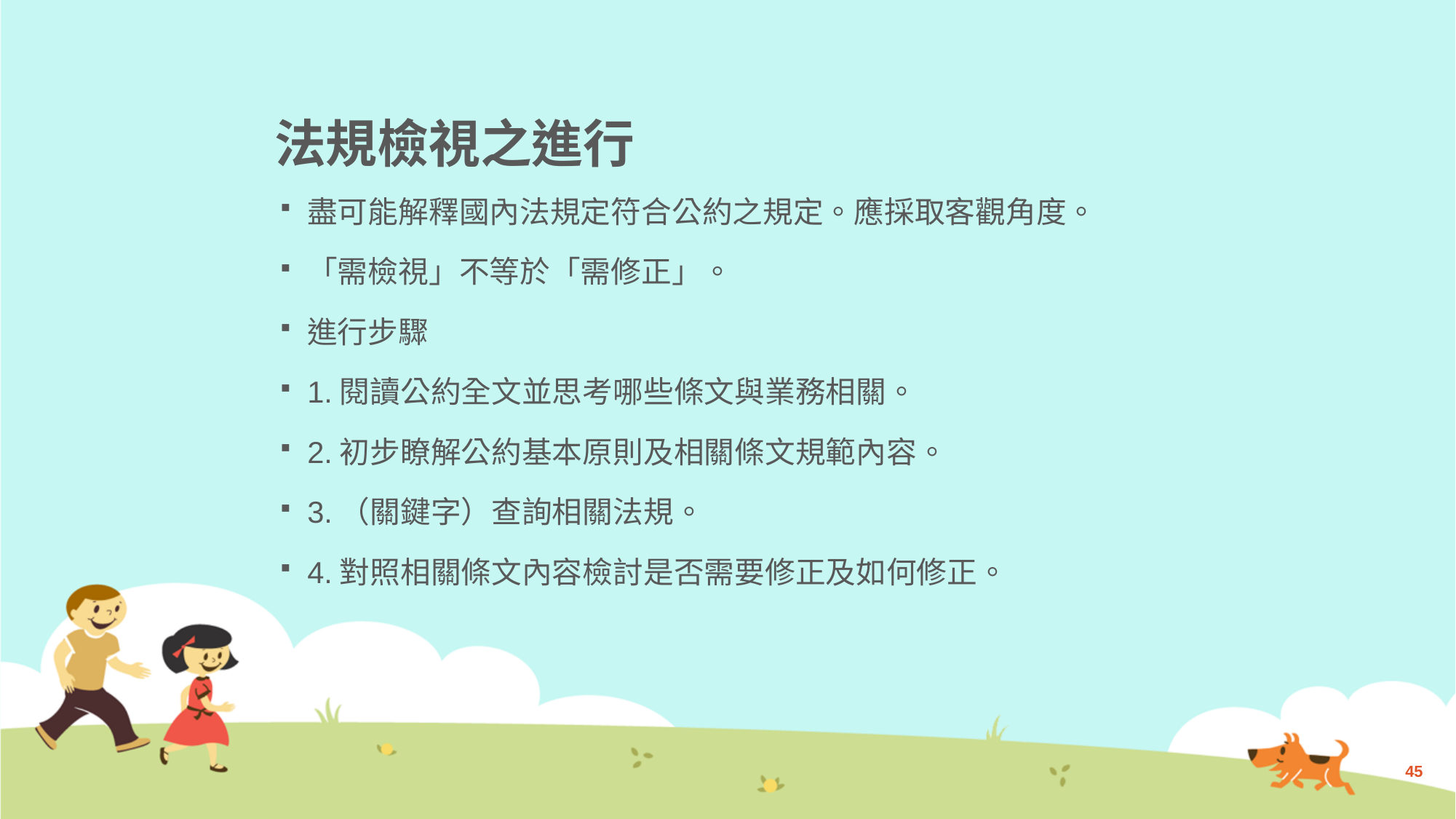

# 法規檢視之進行
盡可能解釋國內法規定符合公約之規定。應採取客觀角度。
「需檢視」不等於「需修正」。
進行步驟
1.閱讀公約全文並思考哪些條文與業務相關。
2.初步瞭解公約基本原則及相關條文規範內容。
3.（關鍵字）查詢相關法規。
4.對照相關條文內容檢討是否需要修正及如何修正。
45